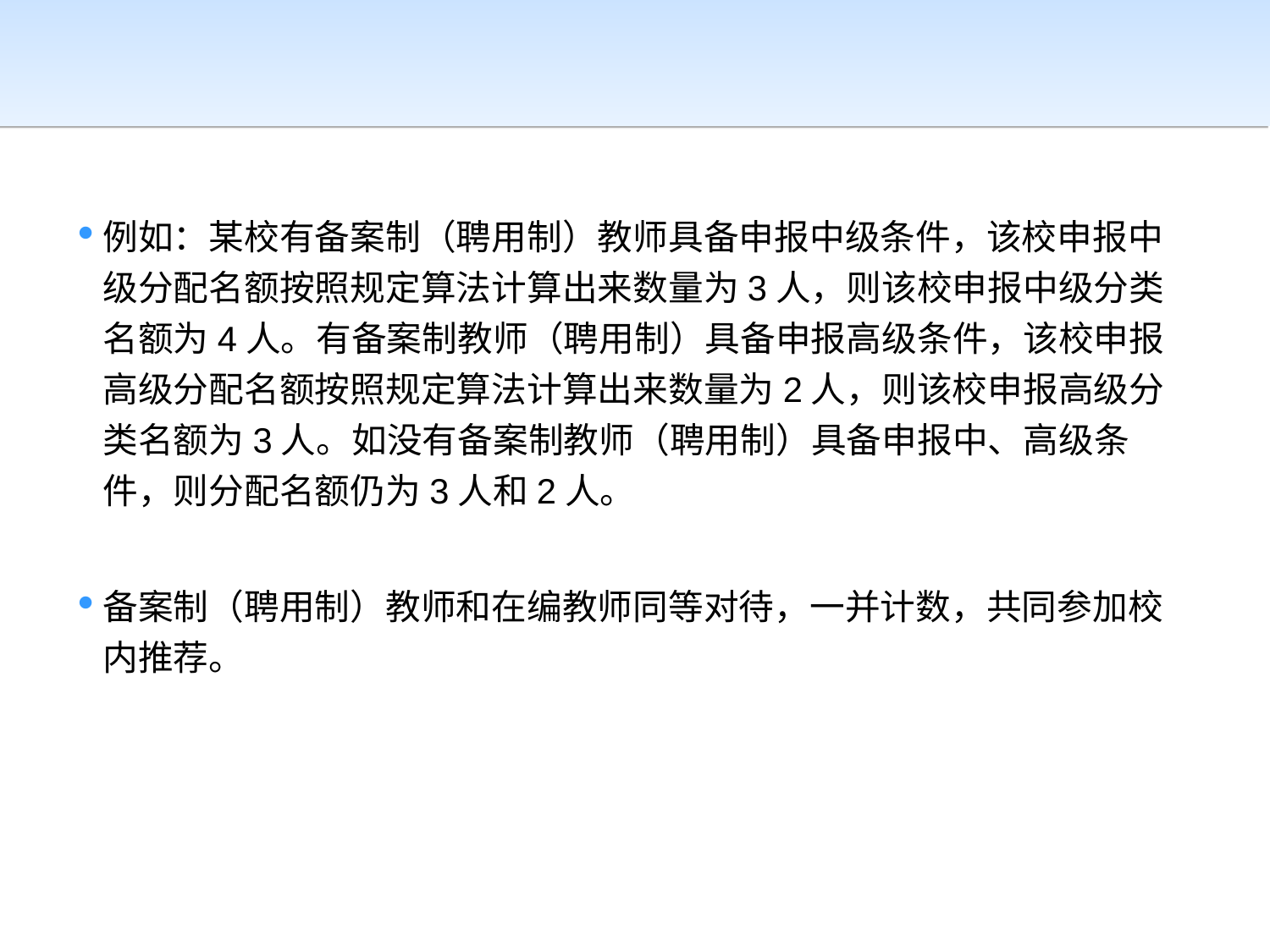

#
例如：某校有备案制（聘用制）教师具备申报中级条件，该校申报中级分配名额按照规定算法计算出来数量为3人，则该校申报中级分类名额为4人。有备案制教师（聘用制）具备申报高级条件，该校申报高级分配名额按照规定算法计算出来数量为2人，则该校申报高级分类名额为3人。如没有备案制教师（聘用制）具备申报中、高级条件，则分配名额仍为3人和2人。

备案制（聘用制）教师和在编教师同等对待，一并计数，共同参加校内推荐。